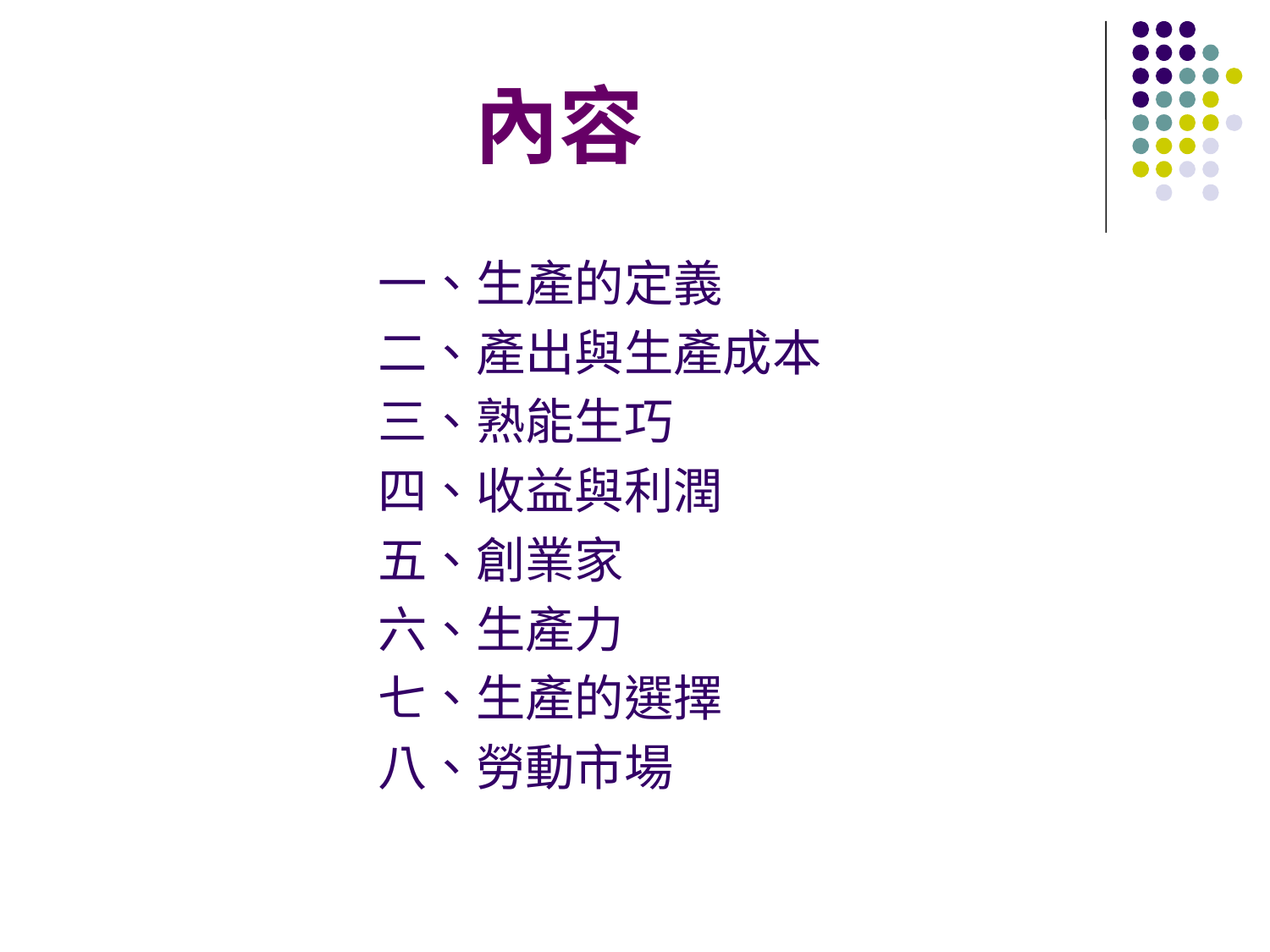

# 內容
一、生產的定義
二、產出與生產成本
三、熟能生巧
四、收益與利潤
五、創業家
六、生產力
七、生產的選擇
八、勞動市場